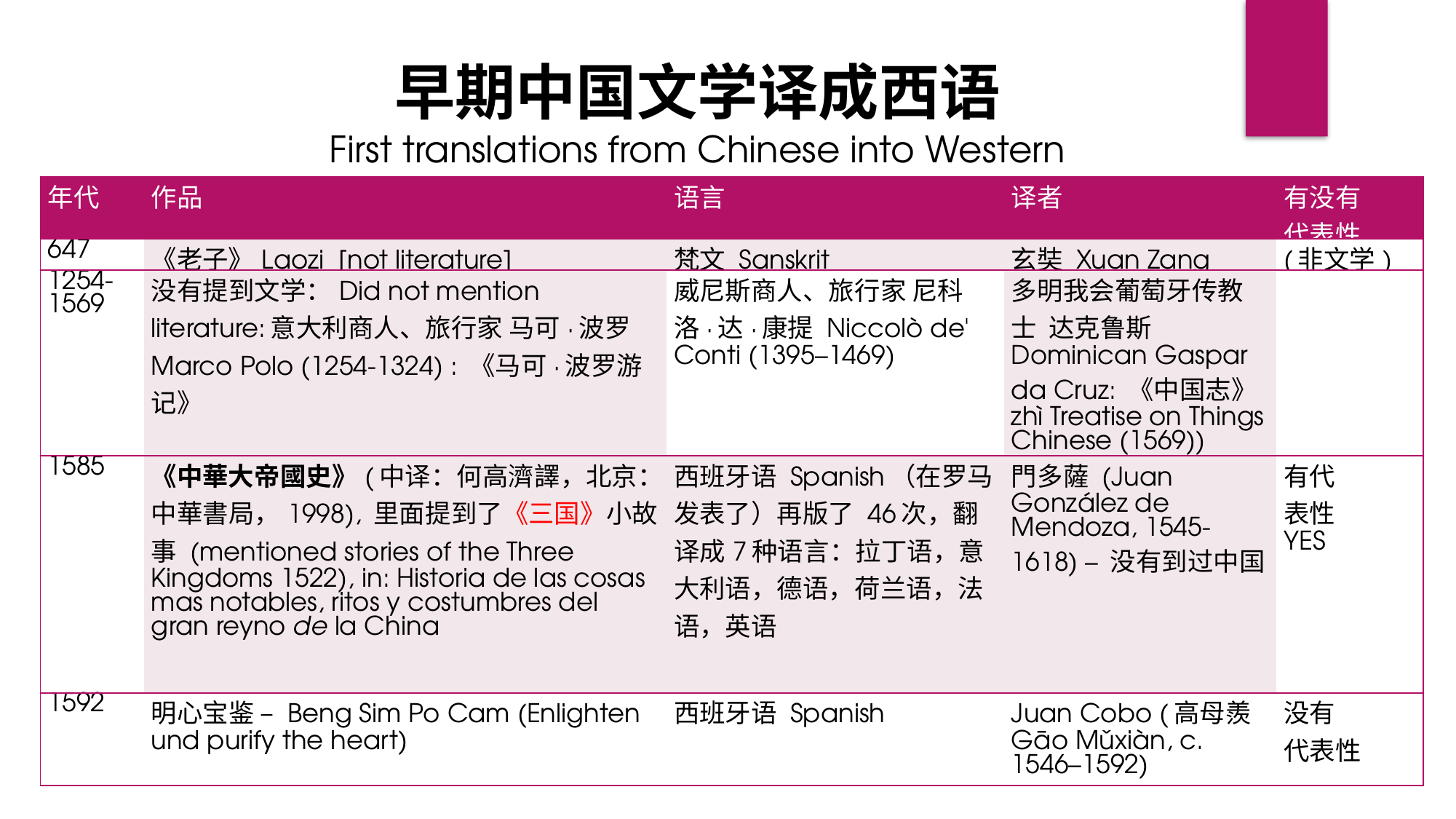

早期中国文学译成西语
First translations from Chinese into Western languages
| 年代 | 作品 | 语言 | 译者 | 有没有 代表性 |
| --- | --- | --- | --- | --- |
| 647 | 《老子》Laozi [not literature] | 梵文 Sanskrit | 玄奘 Xuan Zang | (非文学) |
| 1254-1569 | 没有提到文学：Did not mention literature:意大利商人、旅行家 马可·波罗 Marco Polo (1254-1324) : 《马可·波罗游记》 | 威尼斯商人、旅行家 尼科洛·达·康提 Niccolò de' Conti (1395–1469) | 多明我会葡萄牙传教士 达克鲁斯Dominican Gaspar da Cruz: 《中国志》zhì Treatise on Things Chinese (1569)) |  |
| 1585 | 《中華大帝國史》(中译：何高濟譯，北京：中華書局，1998), 里面提到了《三国》小故事 (mentioned stories of the Three Kingdoms 1522), in: Historia de las cosas mas notables, ritos y costumbres del gran reyno de la China | 西班牙语 Spanish（在罗马发表了）再版了 46次，翻译成7种语言：拉丁语，意大利语，德语，荷兰语，法语，英语 | 門多薩 (Juan González de Mendoza, 1545-1618) – 没有到过中国 | 有代 表性 YES |
| 1592 | 明心宝鉴 – Beng Sim Po Cam (Enlighten und purify the heart) | 西班牙语 Spanish | Juan Cobo (高母羨 Gāo Mǔxiàn, c. 1546–1592) | 没有 代表性 |